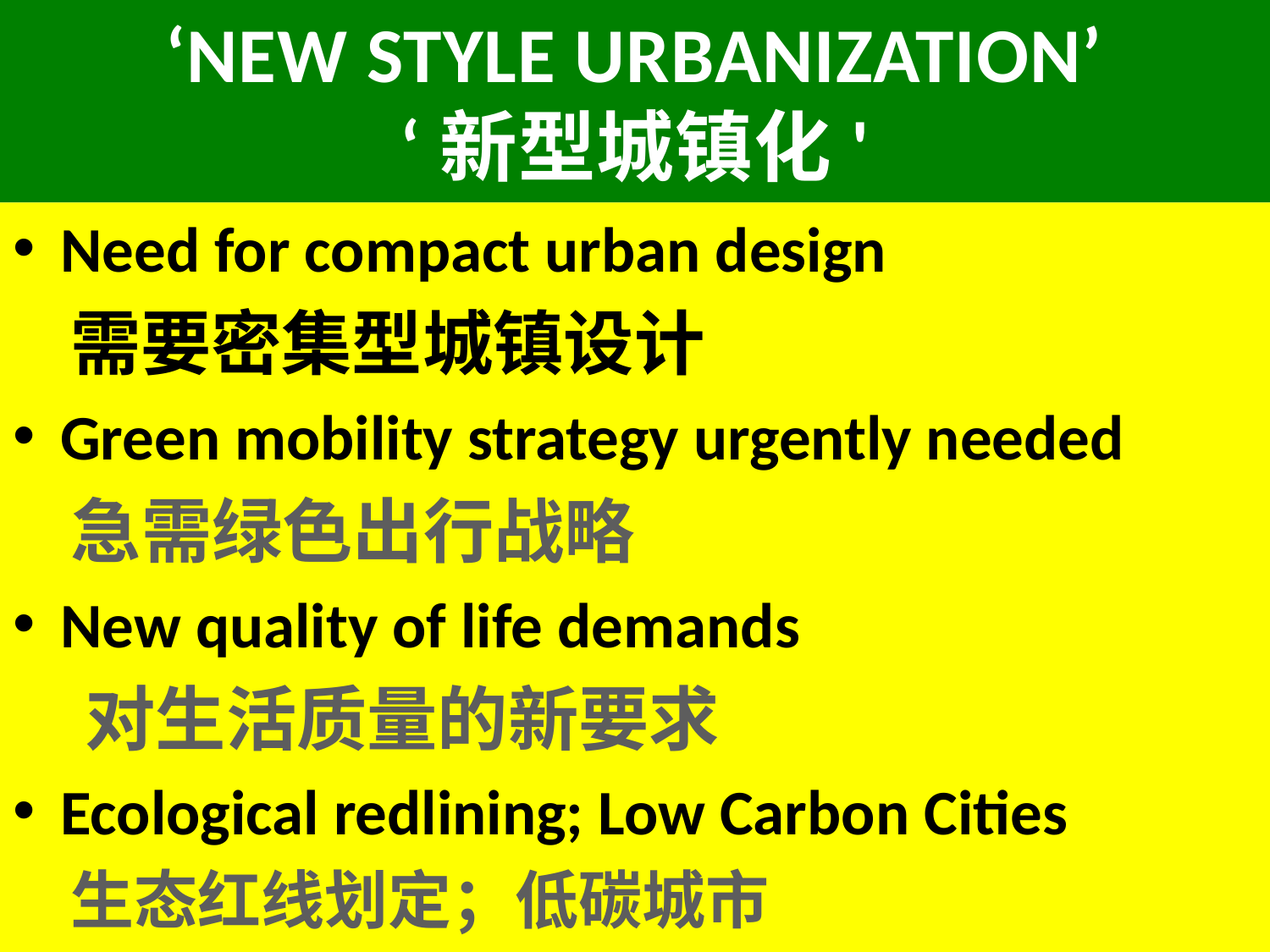

# ‘NEW STYLE URBANIZATION’ ‘新型城镇化'
Need for compact urban design
   需要密集型城镇设计
Green mobility strategy urgently needed
   急需绿色出行战略
New quality of life demands
    对生活质量的新要求
Ecological redlining; Low Carbon Cities
   生态红线划定；低碳城市
26